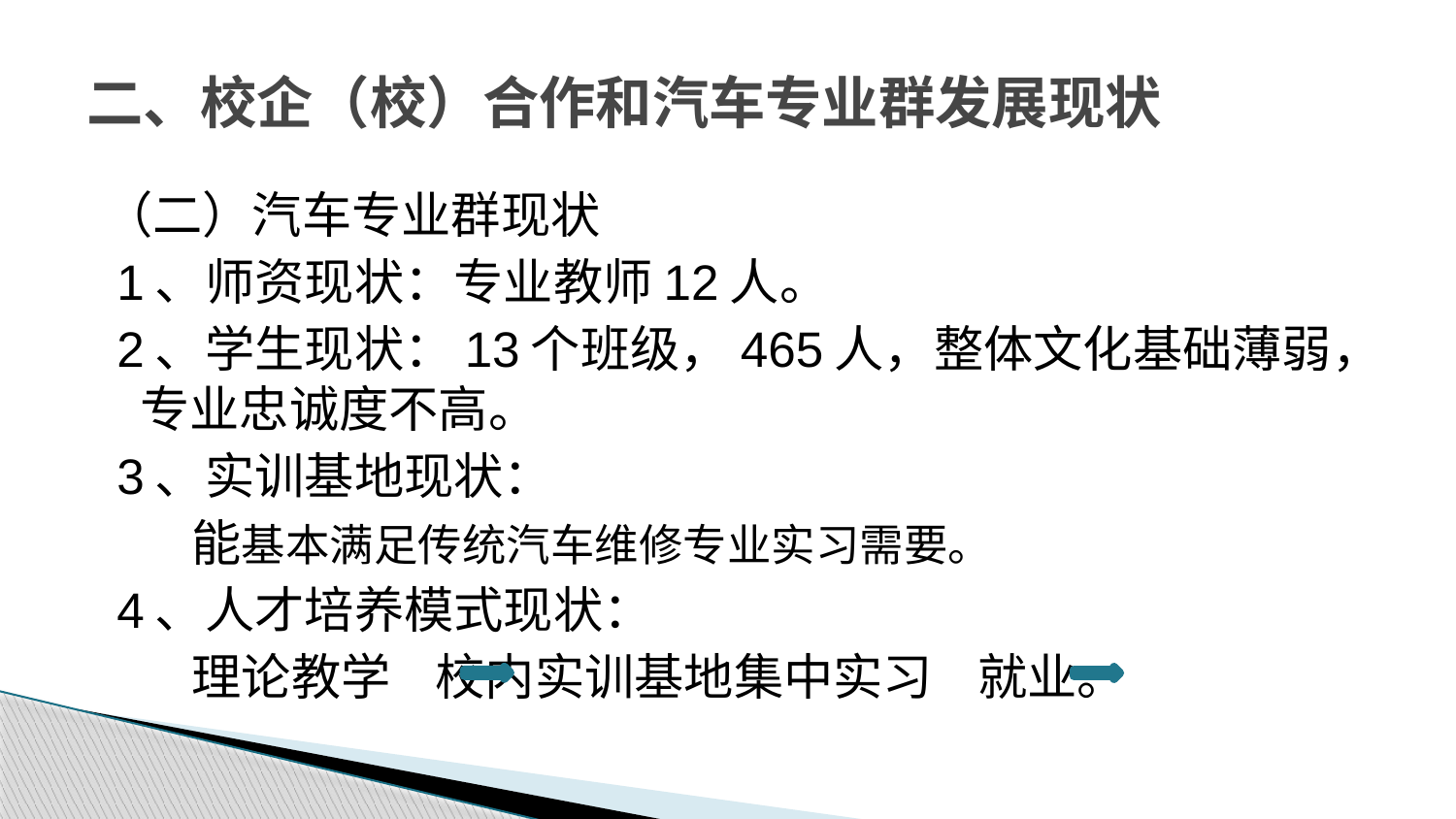

# 二、校企（校）合作和汽车专业群发展现状
（二）汽车专业群现状
 1、师资现状：专业教师12人。
 2、学生现状：13个班级，465人，整体文化基础薄弱，专业忠诚度不高。
 3、实训基地现状：
       能基本满足传统汽车维修专业实习需要。
 4、人才培养模式现状：
       理论教学    校内实训基地集中实习    就业。